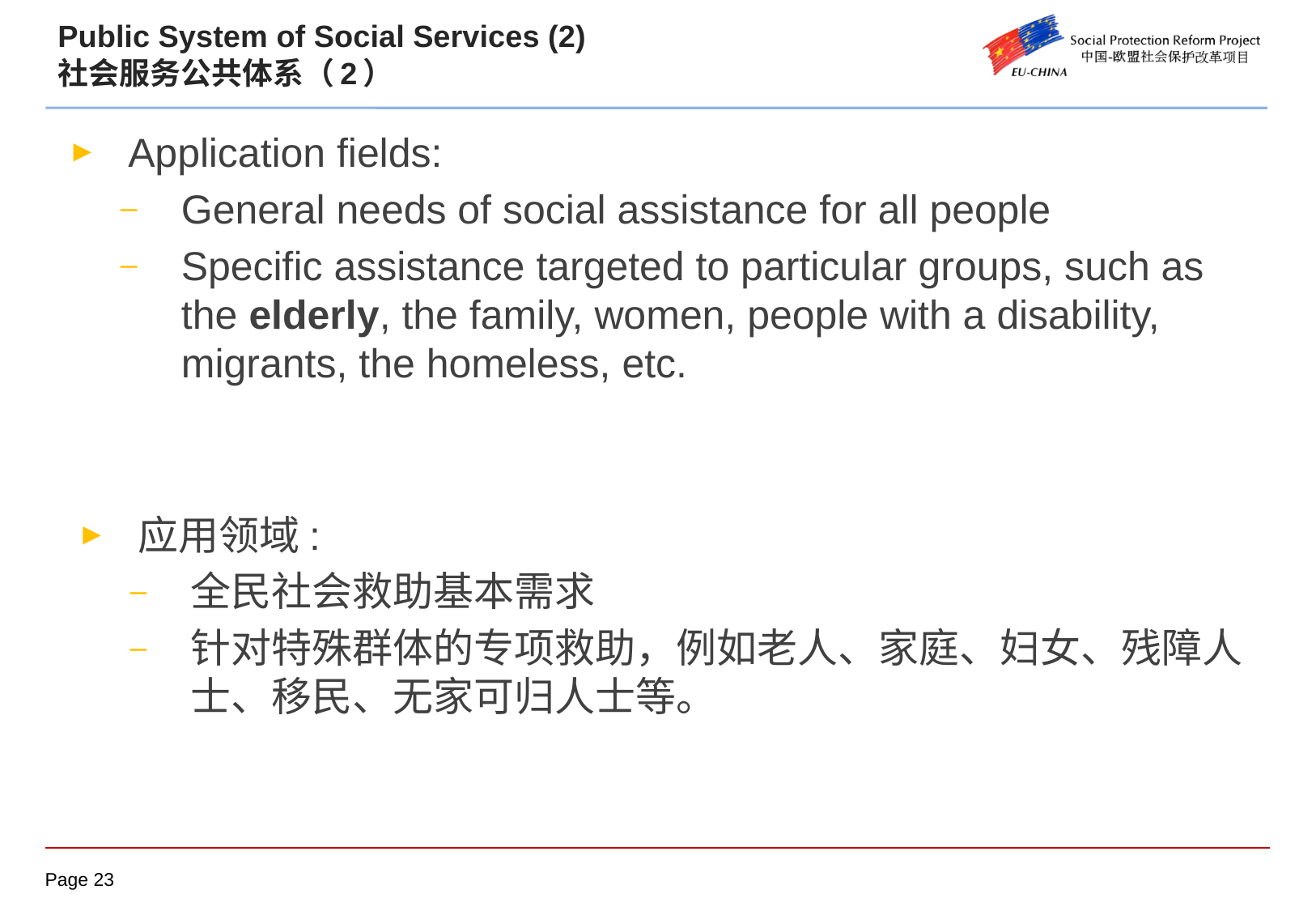

# Public System of Social Services (2) 社会服务公共体系（2）
Application fields:
General needs of social assistance for all people
Specific assistance targeted to particular groups, such as the elderly, the family, women, people with a disability, migrants, the homeless, etc.

应用领域:
全民社会救助基本需求
针对特殊群体的专项救助，例如老人、家庭、妇女、残障人士、移民、无家可归人士等。